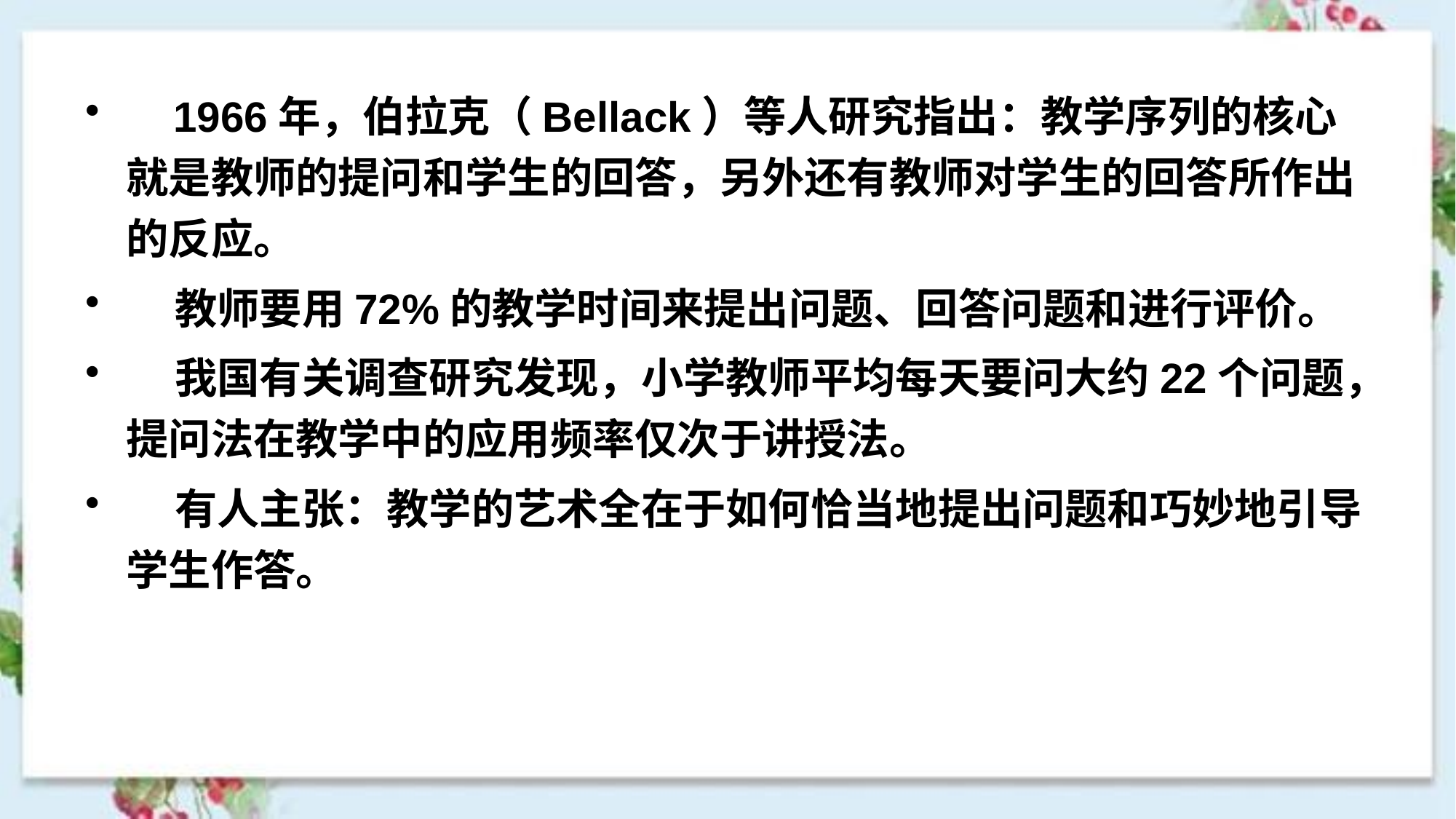

# 1966年，伯拉克（Bellack）等人研究指出：教学序列的核心就是教师的提问和学生的回答，另外还有教师对学生的回答所作出的反应。
    教师要用72%的教学时间来提出问题、回答问题和进行评价。
    我国有关调查研究发现，小学教师平均每天要问大约22个问题，提问法在教学中的应用频率仅次于讲授法。
    有人主张：教学的艺术全在于如何恰当地提出问题和巧妙地引导学生作答。